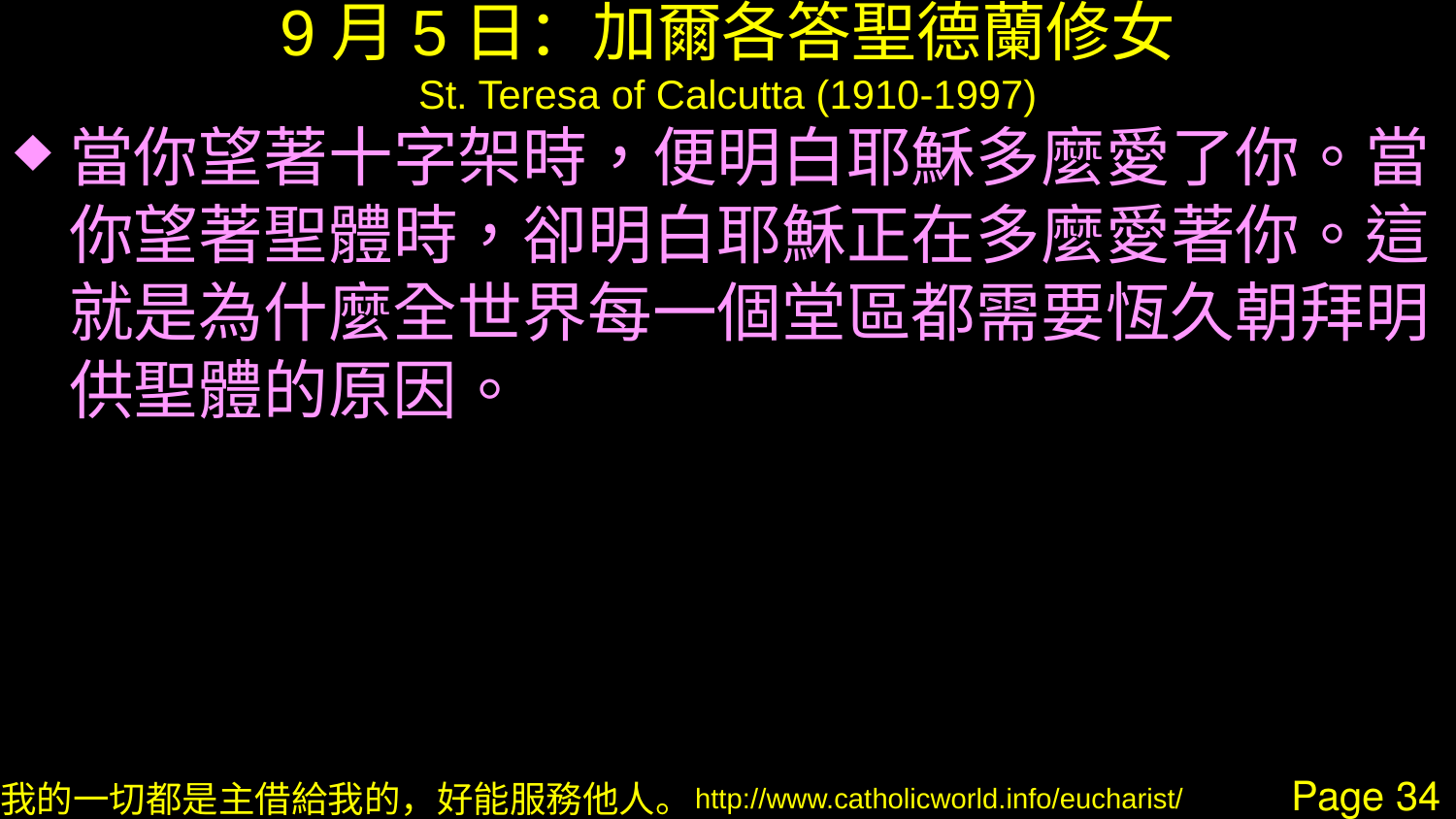

# 9月5日：加爾各答聖德蘭修女 St. Teresa of Calcutta (1910-1997)
當你望著十字架時，便明白耶穌多麼愛了你。當你望著聖體時，卻明白耶穌正在多麼愛著你。這就是為什麼全世界每一個堂區都需要恆久朝拜明供聖體的原因。